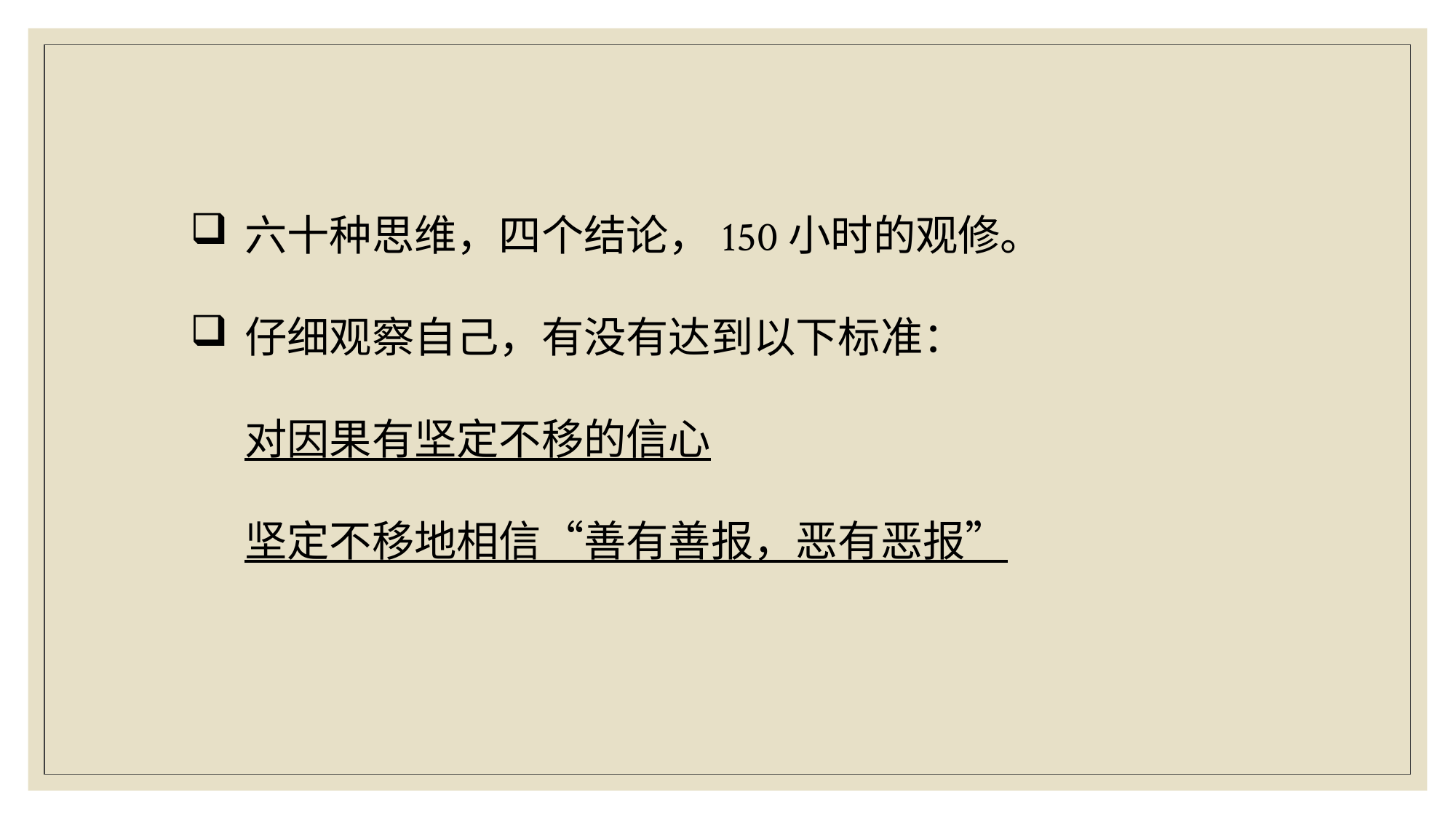

六十种思维，四个结论，150小时的观修。

仔细观察自己，有没有达到以下标准：

对因果有坚定不移的信心

坚定不移地相信“善有善报，恶有恶报”